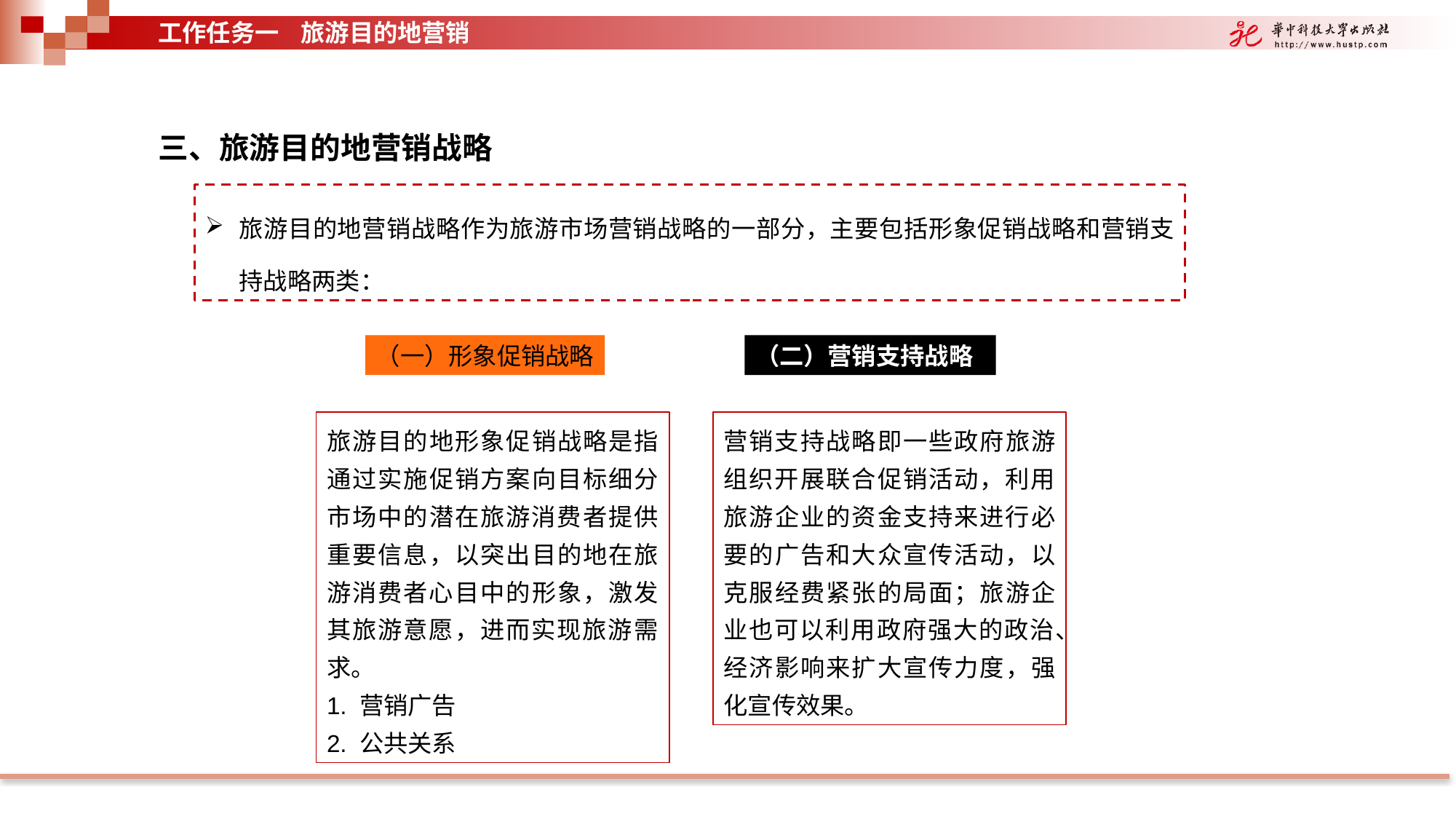

工作任务一    旅游目的地营销
三、旅游目的地营销战略
旅游目的地营销战略作为旅游市场营销战略的一部分，主要包括形象促销战略和营销支持战略两类：
（一）形象促销战略
（二）营销支持战略
旅游目的地形象促销战略是指通过实施促销方案向目标细分市场中的潜在旅游消费者提供重要信息，以突出目的地在旅游消费者心目中的形象，激发其旅游意愿，进而实现旅游需求。
1. 营销广告
2. 公共关系
营销支持战略即一些政府旅游组织开展联合促销活动，利用旅游企业的资金支持来进行必要的广告和大众宣传活动，以克服经费紧张的局面；旅游企业也可以利用政府强大的政治、经济影响来扩大宣传力度，强化宣传效果。